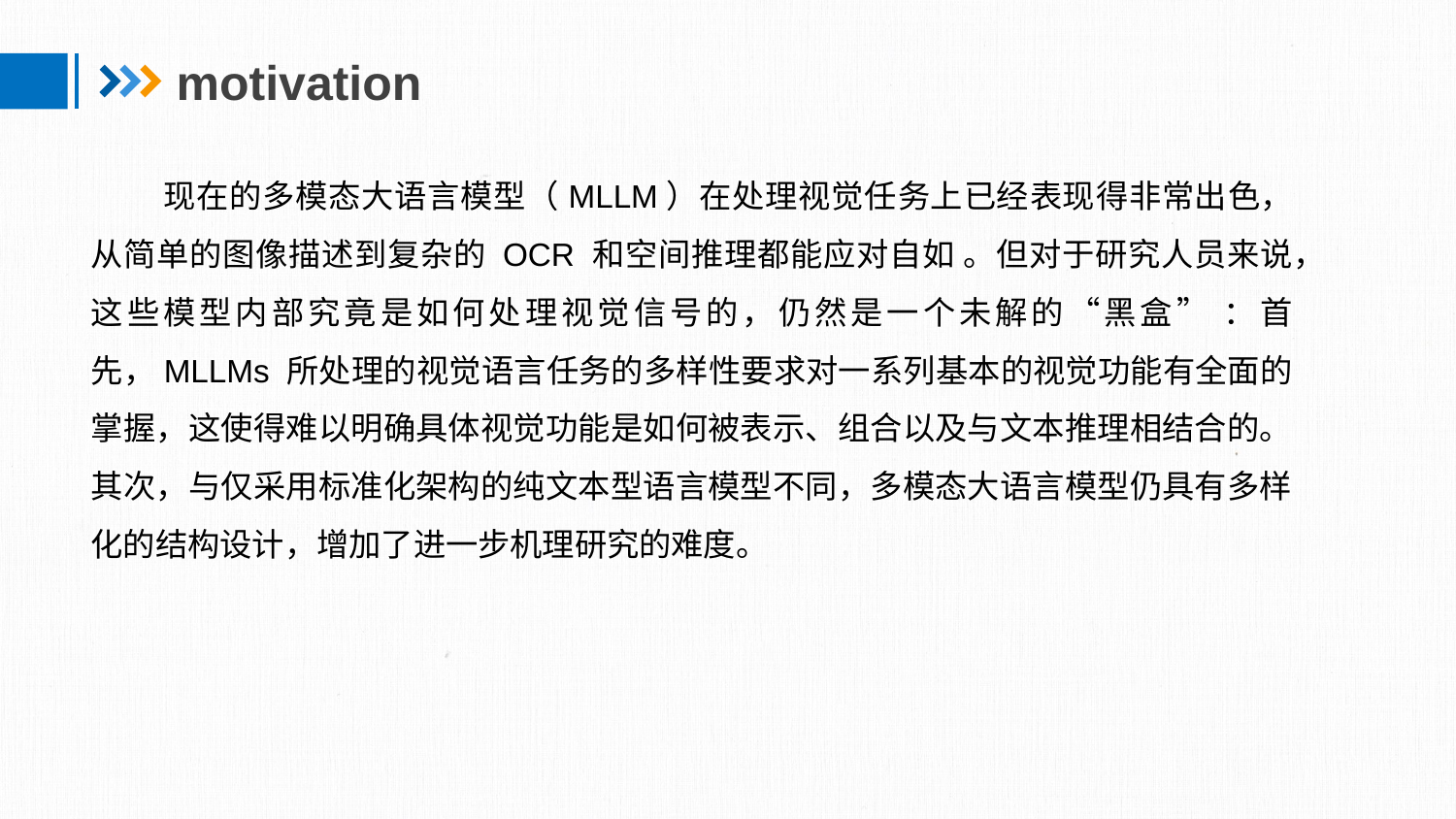

motivation

现在的多模态大语言模型（MLLM）在处理视觉任务上已经表现得非常出色，从简单的图像描述到复杂的 OCR 和空间推理都能应对自如 。但对于研究人员来说，这些模型内部究竟是如何处理视觉信号的，仍然是一个未解的“黑盒” ：首先，MLLMs 所处理的视觉语言任务的多样性要求对一系列基本的视觉功能有全面的掌握，这使得难以明确具体视觉功能是如何被表示、组合以及与文本推理相结合的。 其次，与仅采用标准化架构的纯文本型语言模型不同，多模态大语言模型仍具有多样化的结构设计，增加了进一步机理研究的难度。